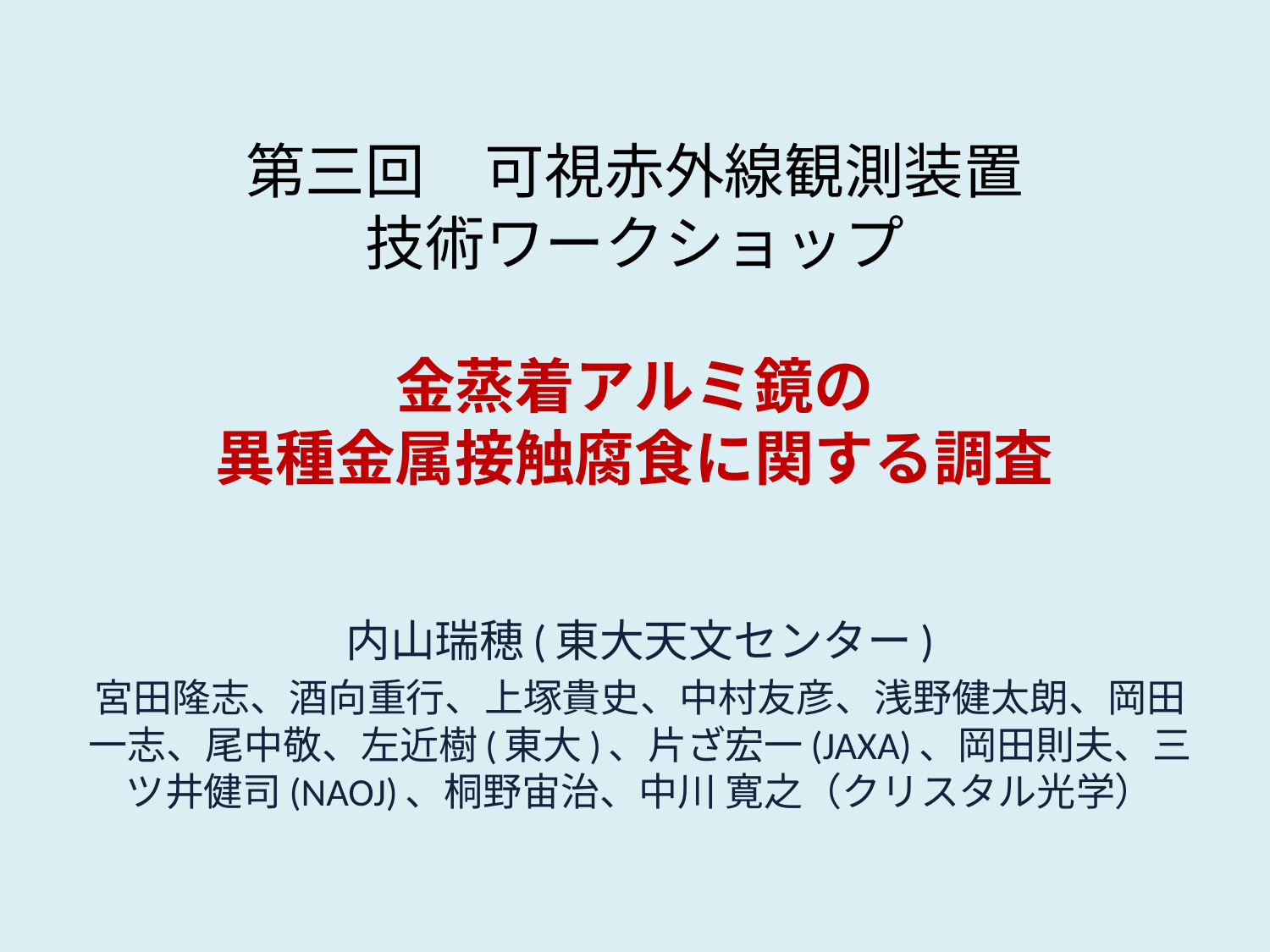

# 第三回　可視赤外線観測装置 技術ワークショップ 金蒸着アルミ鏡の 異種金属接触腐食に関する調査
内山瑞穂(東大天文センター)
宮田隆志、酒向重行、上塚貴史、中村友彦、浅野健太朗、岡田一志、尾中敬、左近樹(東大)、片ざ宏一(JAXA)、岡田則夫、三ツ井健司(NAOJ)、桐野宙治、中川 寛之（クリスタル光学）